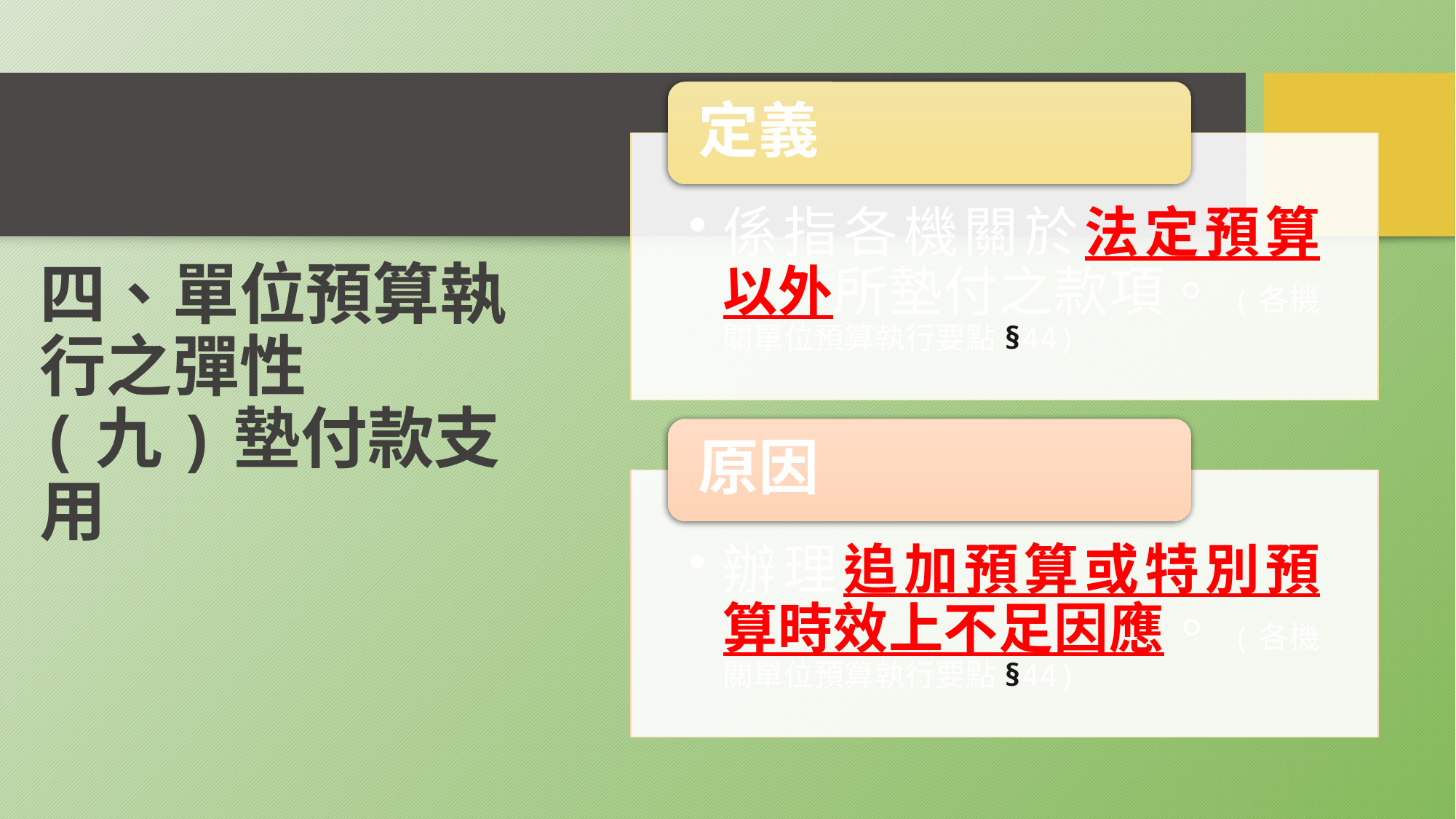

係指各機關於法定預算以外所墊付之款項。(各機關單位預算執行要點§44)
定義
辦理追加預算或特別預算時效上不足因應。(各機關單位預算執行要點§44)
原因
# 四、單位預算執行之彈性 (九)墊付款支用